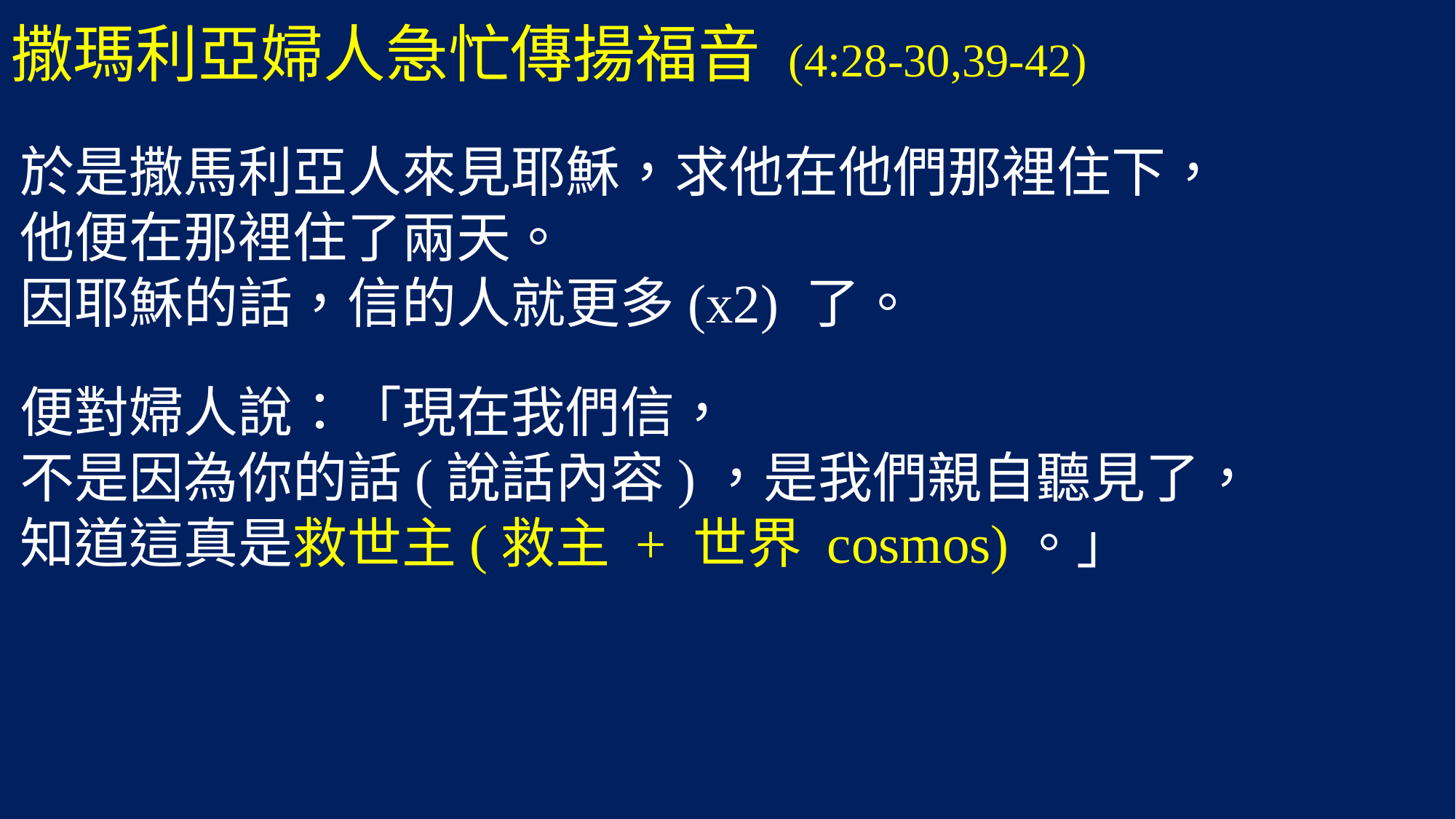

# 撒瑪利亞婦人急忙傳揚福音 (4:28-30,39-42)
於是撒馬利亞人來見耶穌，求他在他們那裡住下，
他便在那裡住了兩天。
因耶穌的話，信的人就更多(x2) 了。

便對婦人說：「現在我們信，
不是因為你的話(說話內容)，是我們親自聽見了，
知道這真是救世主(救主 + 世界 cosmos)。」